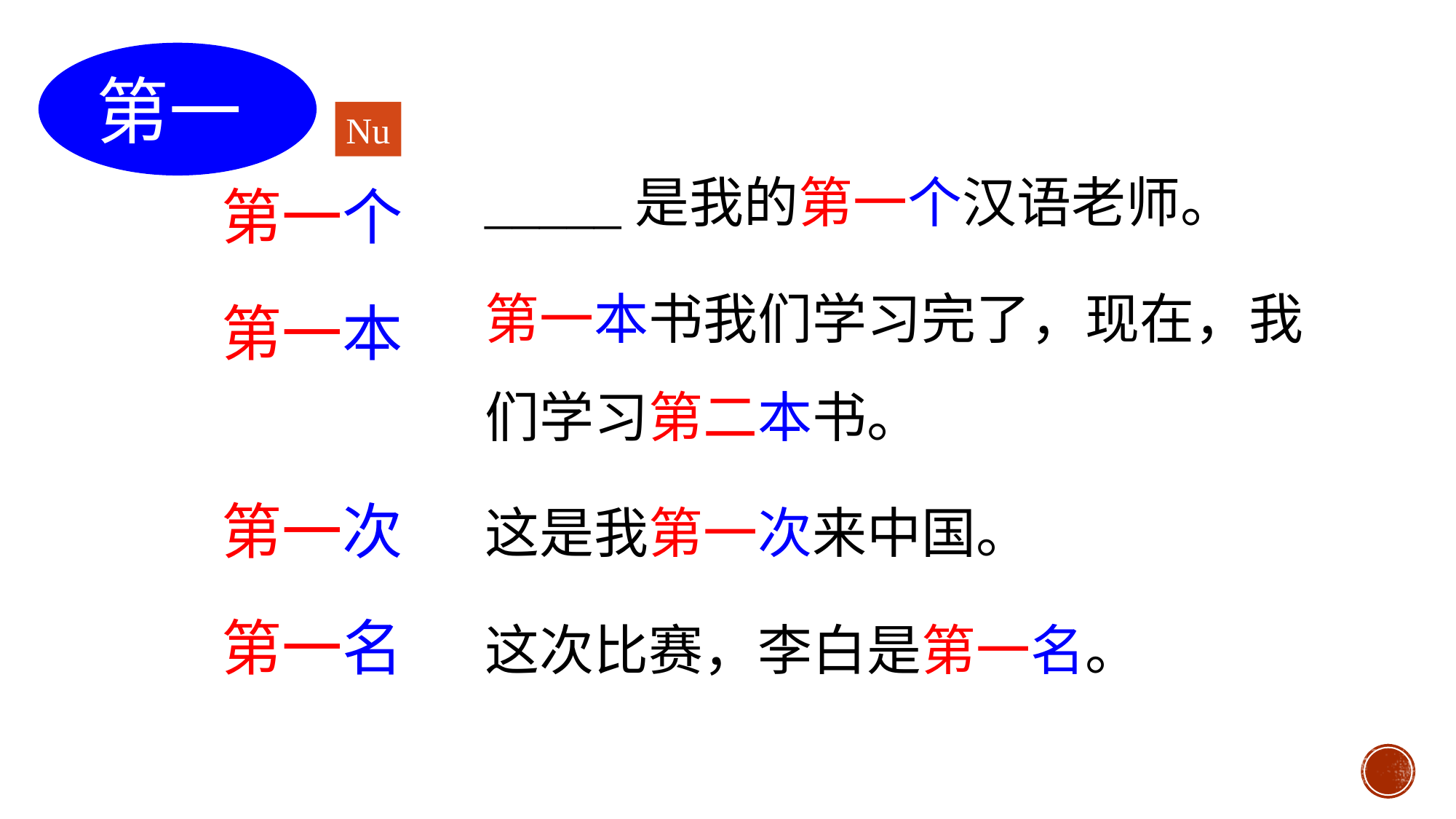

第一
Nu
第一个
第一本

第一次
第一名
_____是我的第一个汉语老师。
第一本书我们学习完了，现在，我们学习第二本书。
这是我第一次来中国。
这次比赛，李白是第一名。